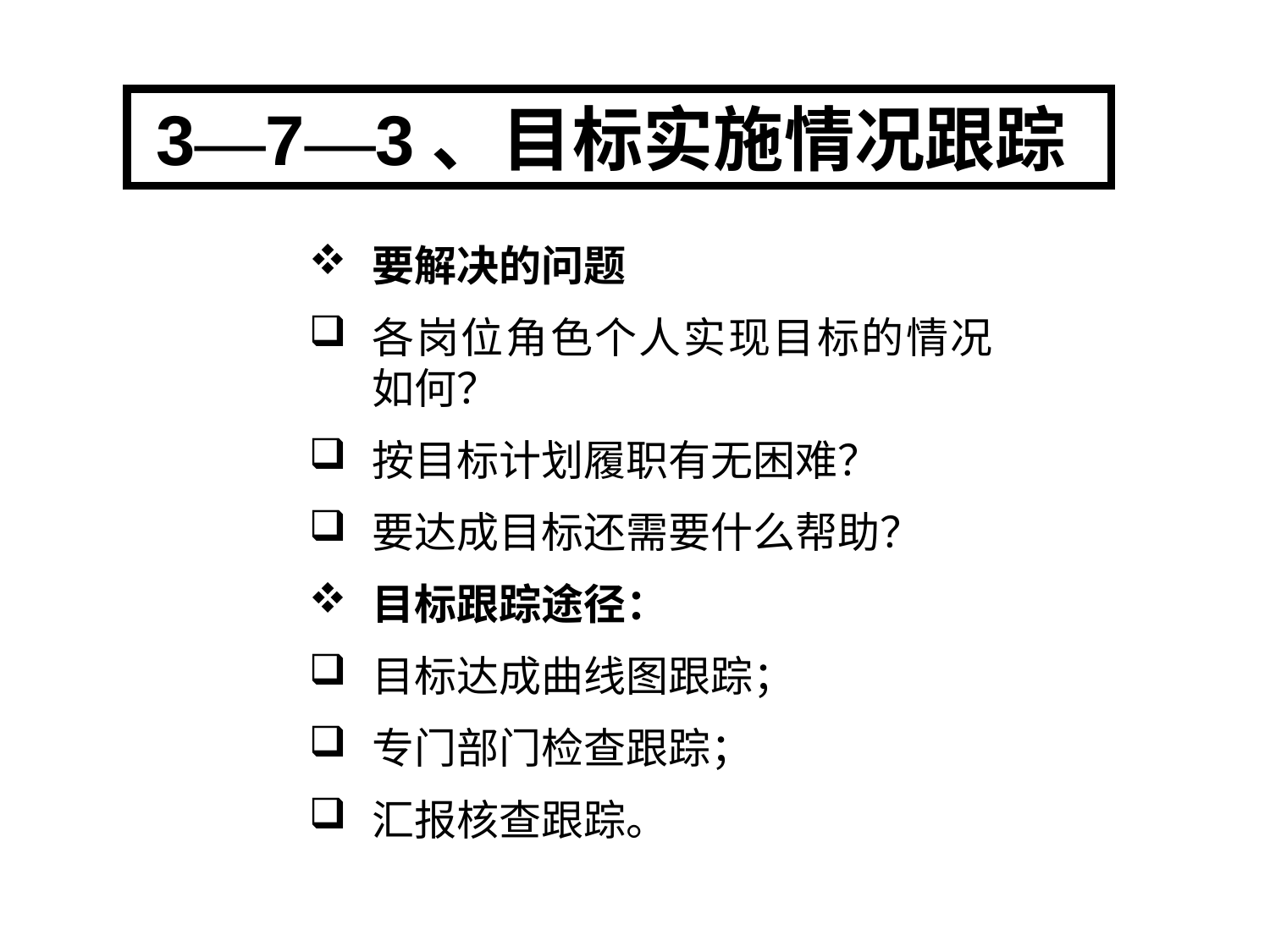

3—7—3、目标实施情况跟踪
要解决的问题
各岗位角色个人实现目标的情况如何？
按目标计划履职有无困难？
要达成目标还需要什么帮助？
目标跟踪途径：
目标达成曲线图跟踪；
专门部门检查跟踪；
汇报核查跟踪。